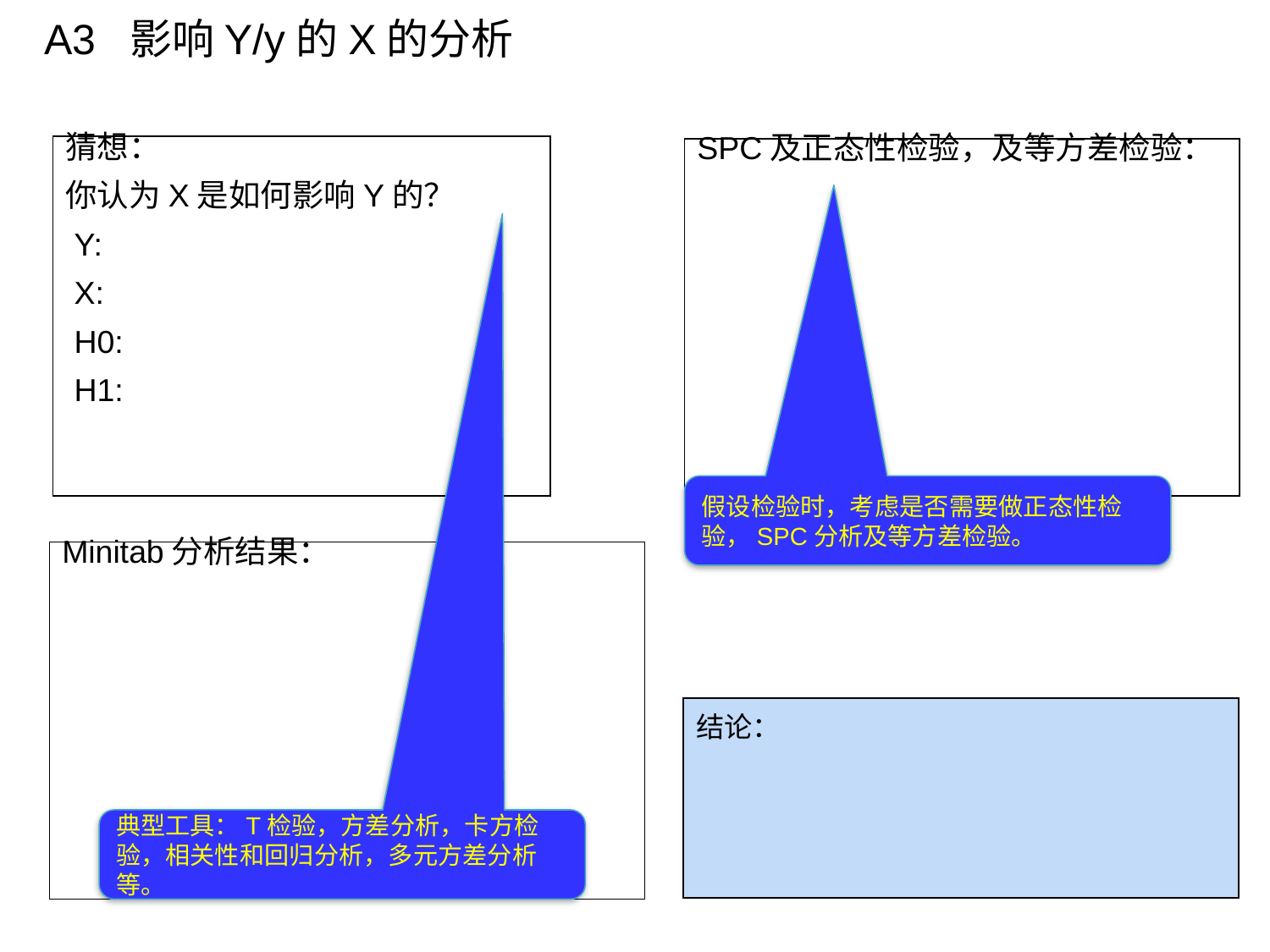

A3  影响Y/y的X的分析
猜想：
你认为X是如何影响Y的？
 Y:
 X:
 H0:
 H1:

SPC及正态性检验，及等方差检验：

假设检验时，考虑是否需要做正态性检验，SPC分析及等方差检验。
Minitab分析结果：

结论：

典型工具：T检验，方差分析，卡方检验，相关性和回归分析，多元方差分析等。